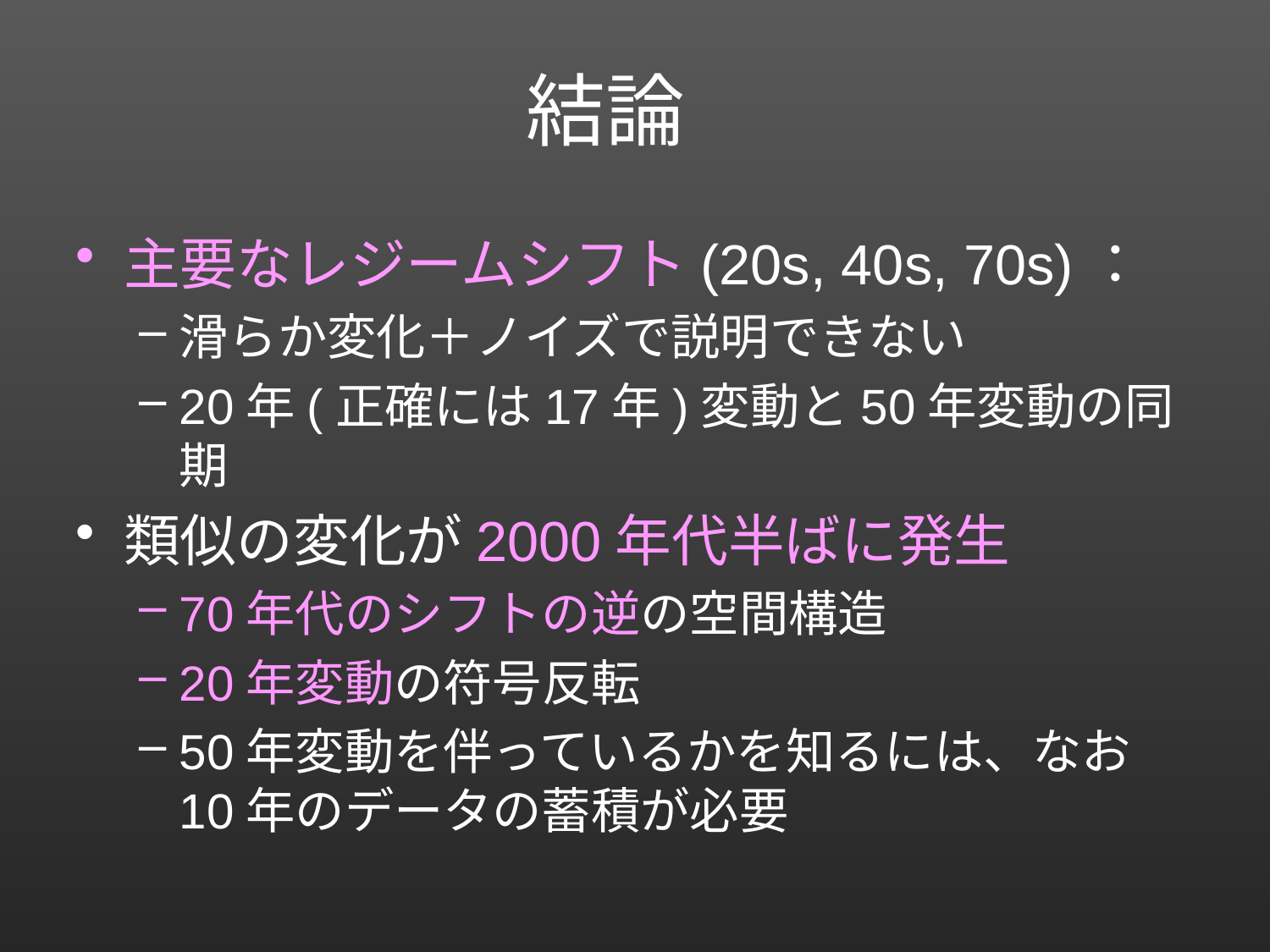

結論
主要なレジームシフト(20s, 40s, 70s)：
滑らか変化＋ノイズで説明できない
20年(正確には17年)変動と50年変動の同期
類似の変化が2000年代半ばに発生
70年代のシフトの逆の空間構造
20年変動の符号反転
50年変動を伴っているかを知るには、なお10年のデータの蓄積が必要